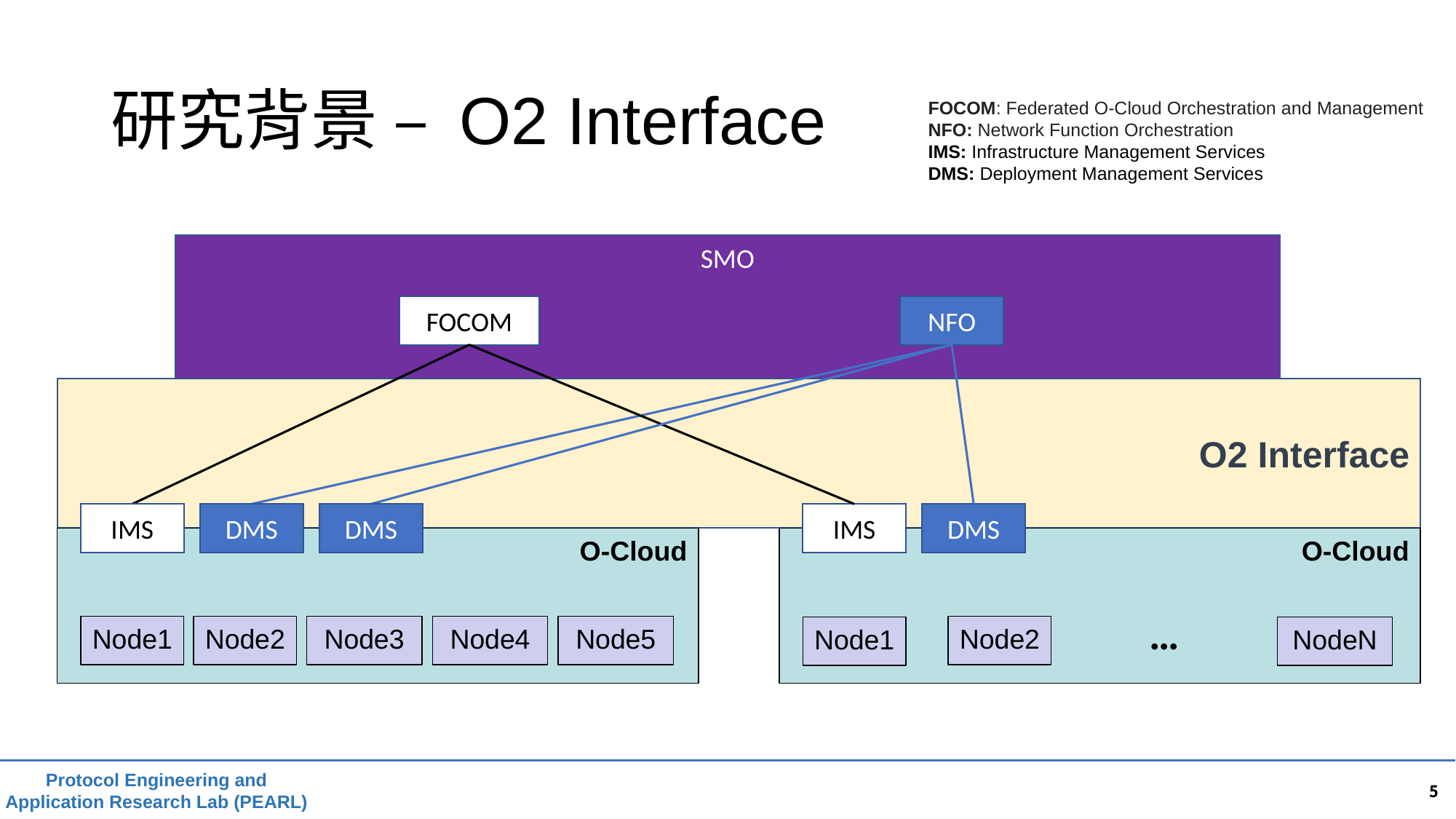

# 研究背景 – O2 Interface
FOCOM: Federated O-Cloud Orchestration and Management
NFO: Network Function Orchestration
IMS: Infrastructure Management Services
DMS: Deployment Management Services
SMO
FOCOM
NFO
O2 Interface
IMS
DMS
DMS
O-Cloud
Node1
Node2
Node3
Node4
Node5
IMS
DMS
O-Cloud
…
Node2
Node1
NodeN